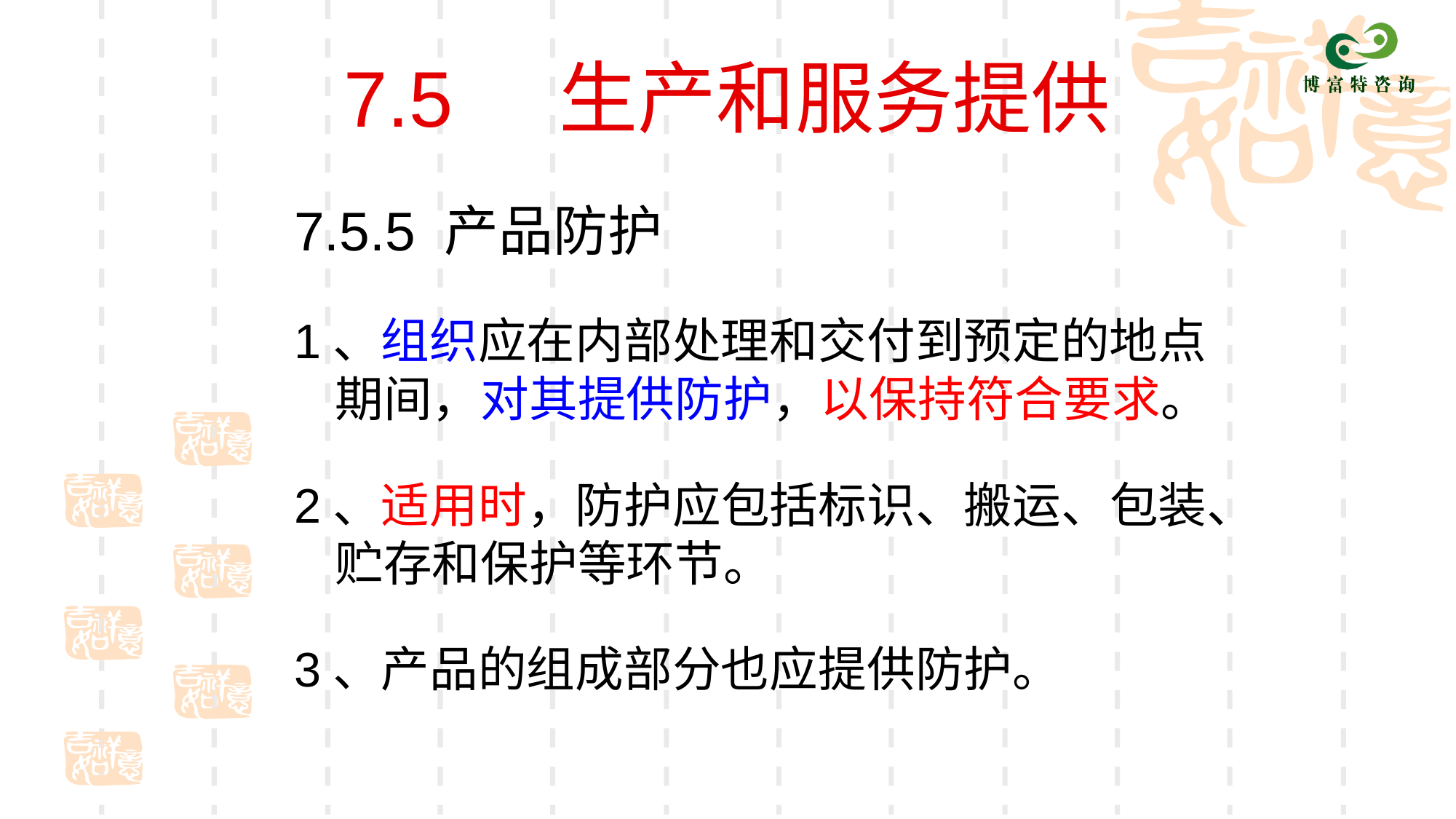

# 7.5    生产和服务提供
7.5.5	产品防护

1、组织应在内部处理和交付到预定的地点期间，对其提供防护，以保持符合要求。

2、适用时，防护应包括标识、搬运、包装、贮存和保护等环节。

3、产品的组成部分也应提供防护。